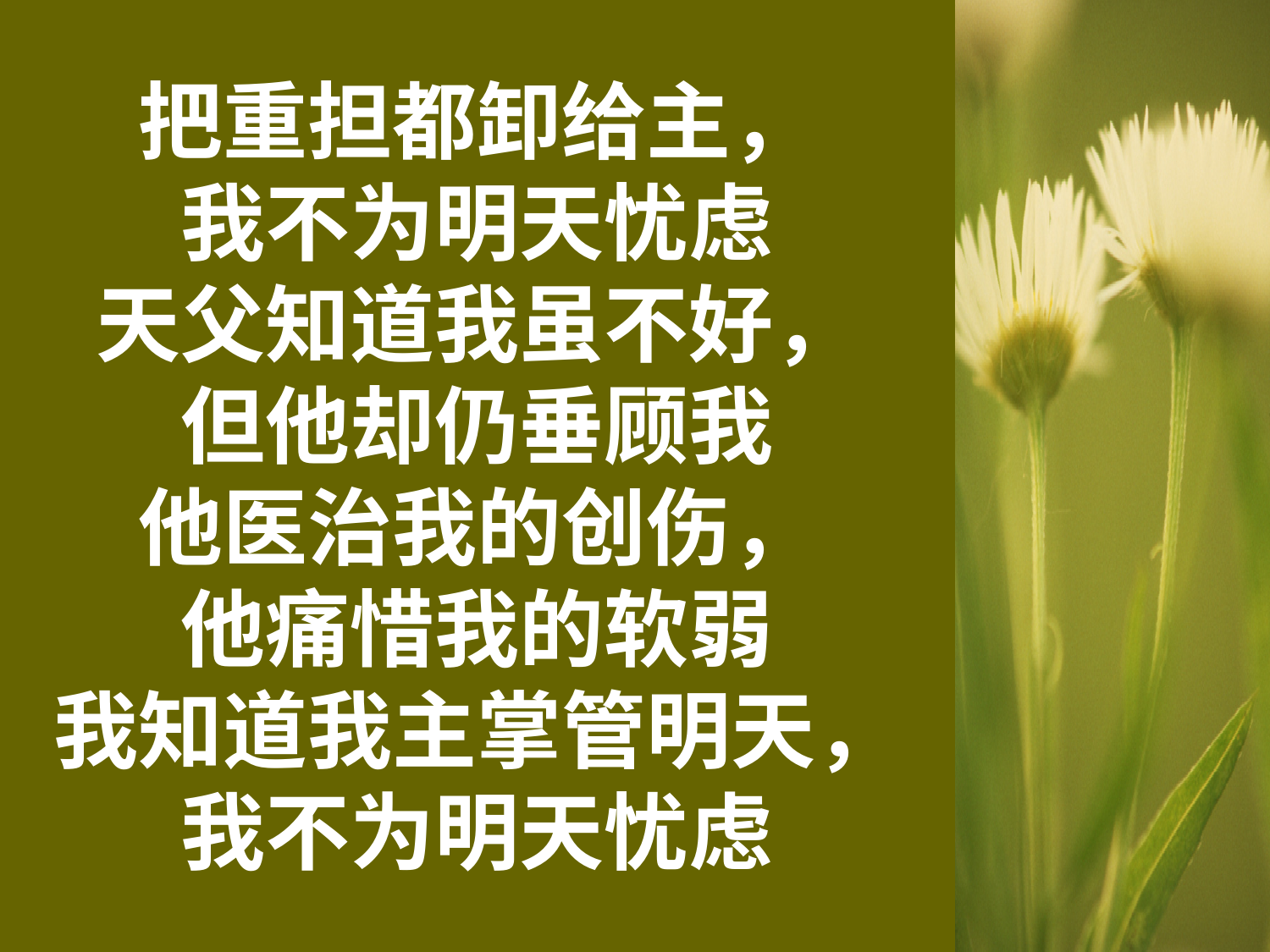

把重担都卸给主，
我不为明天忧虑
天父知道我虽不好，
但他却仍垂顾我
他医治我的创伤，
他痛惜我的软弱
我知道我主掌管明天，我不为明天忧虑